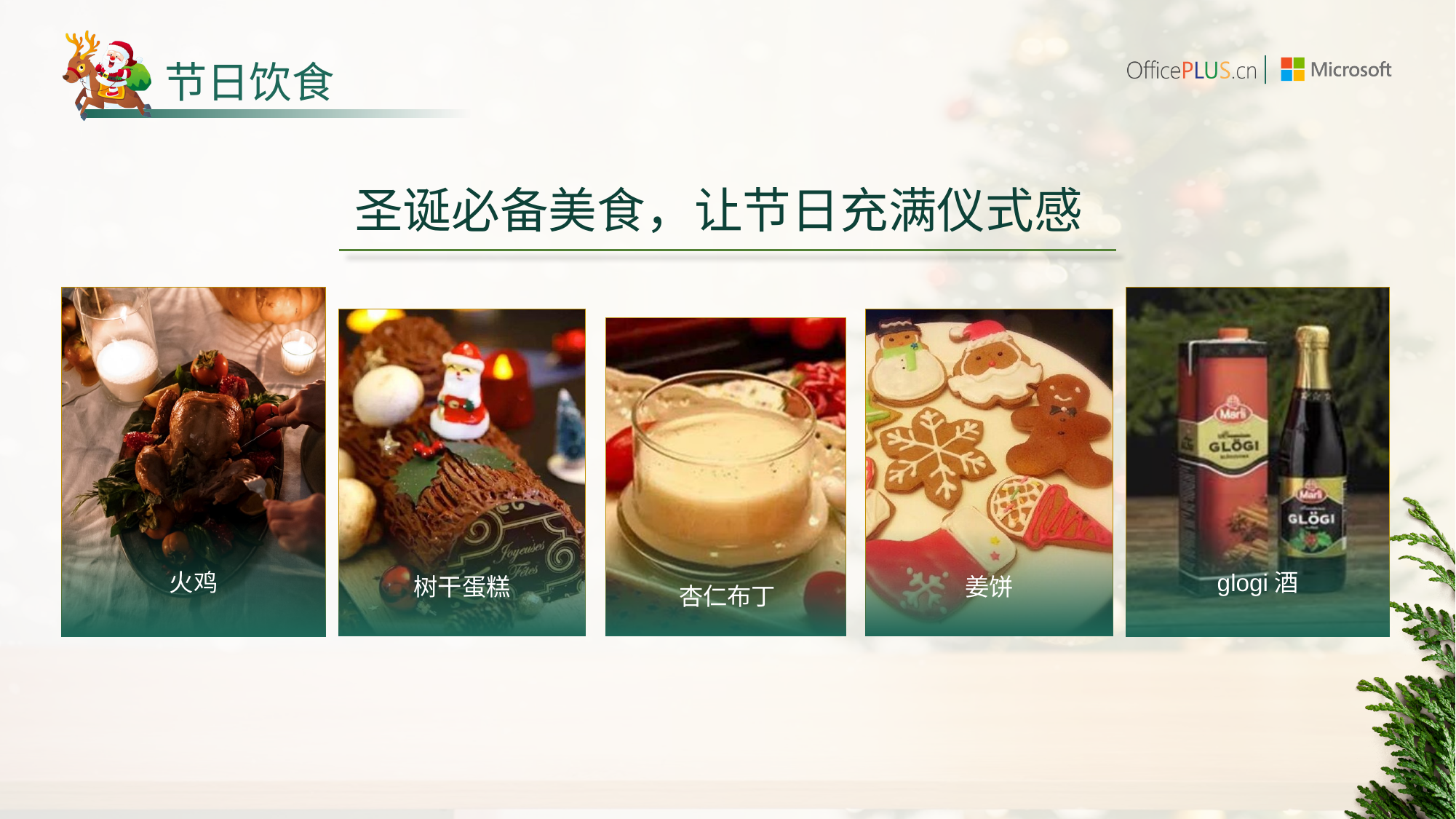

# 节日饮食
圣诞必备美食，让节日充满仪式感

火鸡

glogi酒

树干蛋糕

姜饼

杏仁布丁